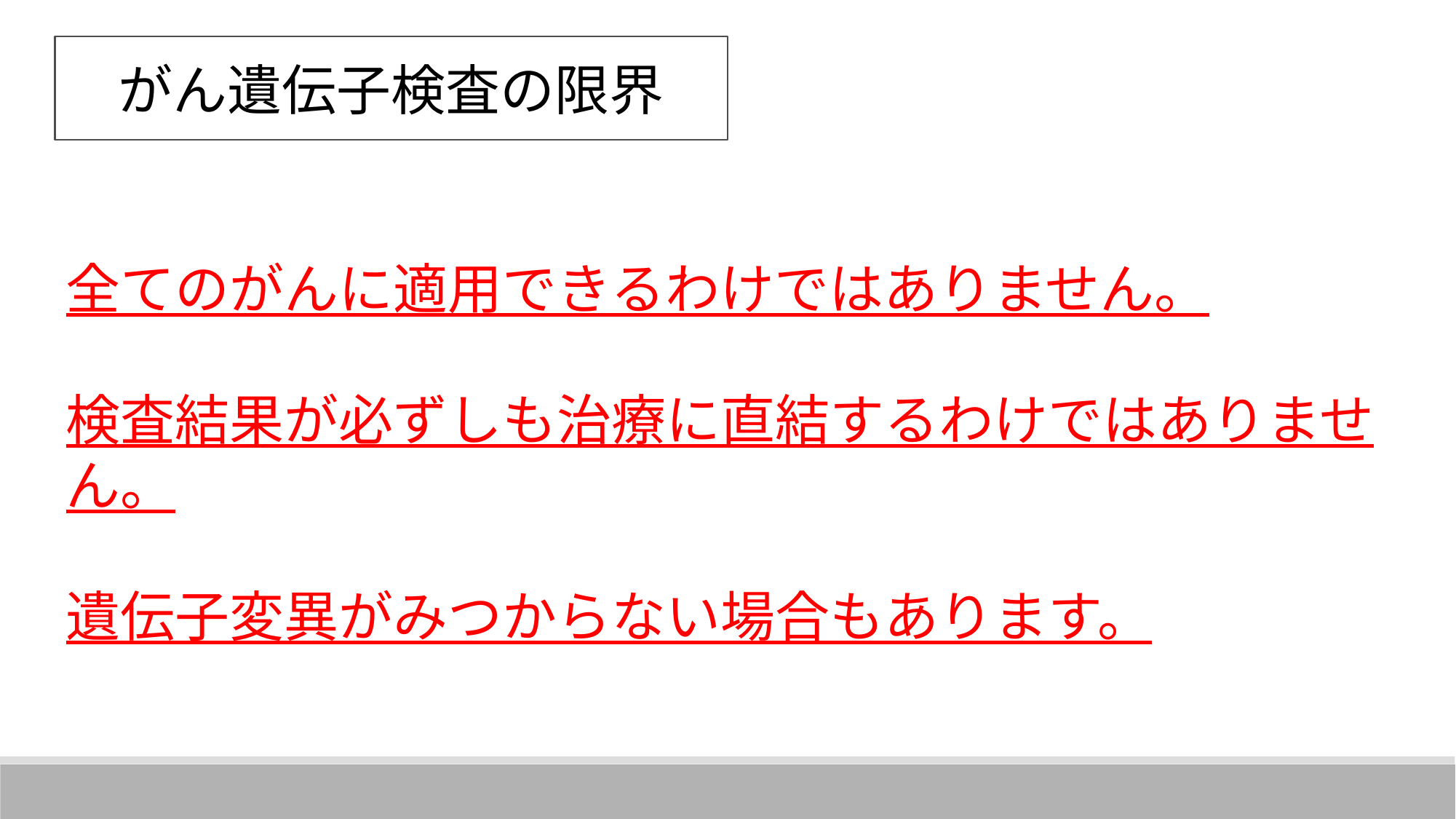

がん遺伝子検査の限界
全てのがんに適用できるわけではありません。

検査結果が必ずしも治療に直結するわけではありません。

遺伝子変異がみつからない場合もあります。